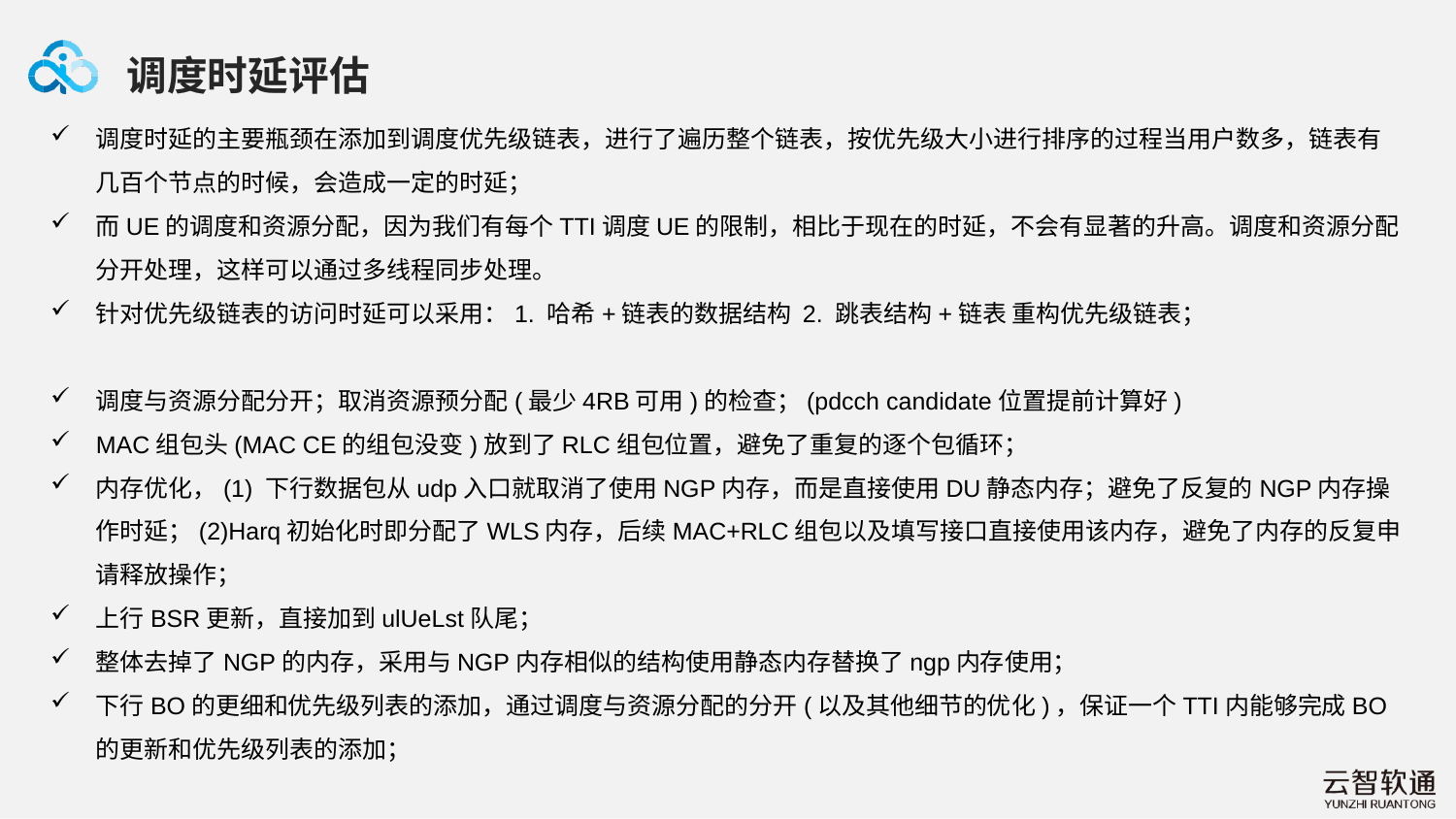

调度时延评估
调度时延的主要瓶颈在添加到调度优先级链表，进行了遍历整个链表，按优先级大小进行排序的过程当用户数多，链表有几百个节点的时候，会造成一定的时延；
而UE的调度和资源分配，因为我们有每个TTI调度UE的限制，相比于现在的时延，不会有显著的升高。调度和资源分配分开处理，这样可以通过多线程同步处理。
针对优先级链表的访问时延可以采用：1. 哈希+链表的数据结构 2. 跳表结构+链表 重构优先级链表；

调度与资源分配分开；取消资源预分配(最少4RB可用)的检查；(pdcch candidate位置提前计算好)
MAC组包头(MAC CE的组包没变)放到了RLC组包位置，避免了重复的逐个包循环；
内存优化，(1) 下行数据包从udp入口就取消了使用NGP内存，而是直接使用DU静态内存；避免了反复的NGP内存操作时延；(2)Harq初始化时即分配了WLS内存，后续MAC+RLC组包以及填写接口直接使用该内存，避免了内存的反复申请释放操作；
上行BSR更新，直接加到ulUeLst队尾；
整体去掉了NGP的内存，采用与NGP内存相似的结构使用静态内存替换了ngp内存使用；
下行BO的更细和优先级列表的添加，通过调度与资源分配的分开(以及其他细节的优化)，保证一个TTI内能够完成BO的更新和优先级列表的添加；